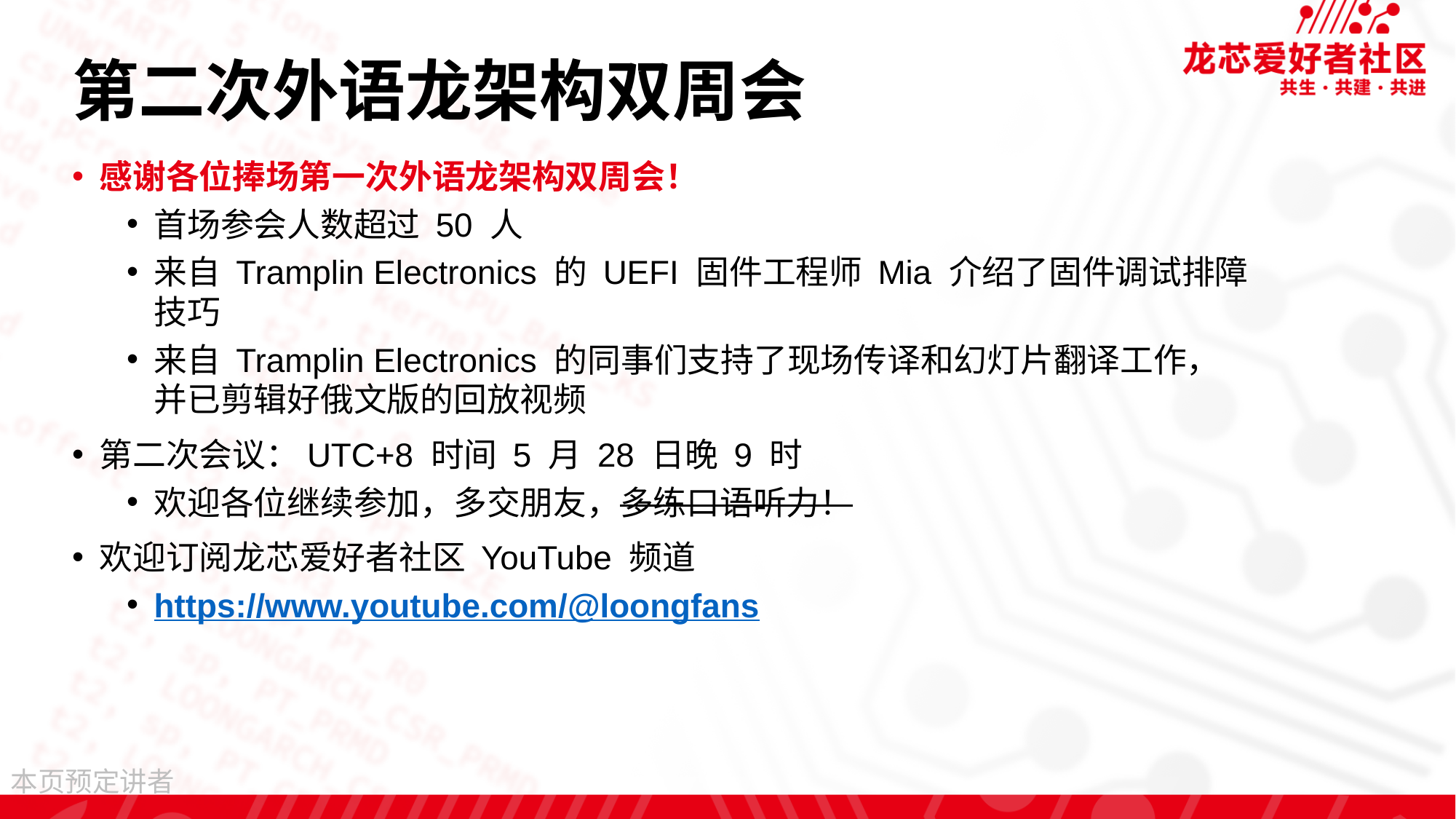

# 第二次外语龙架构双周会
感谢各位捧场第一次外语龙架构双周会！
首场参会人数超过 50 人
来自 Tramplin Electronics 的 UEFI 固件工程师 Mia 介绍了固件调试排障技巧
来自 Tramplin Electronics 的同事们支持了现场传译和幻灯片翻译工作，
并已剪辑好俄文版的回放视频
第二次会议：UTC+8 时间 5 月 28 日晚 9 时
欢迎各位继续参加，多交朋友，多练口语听力！
欢迎订阅龙芯爱好者社区 YouTube 频道
https://www.youtube.com/@loongfans